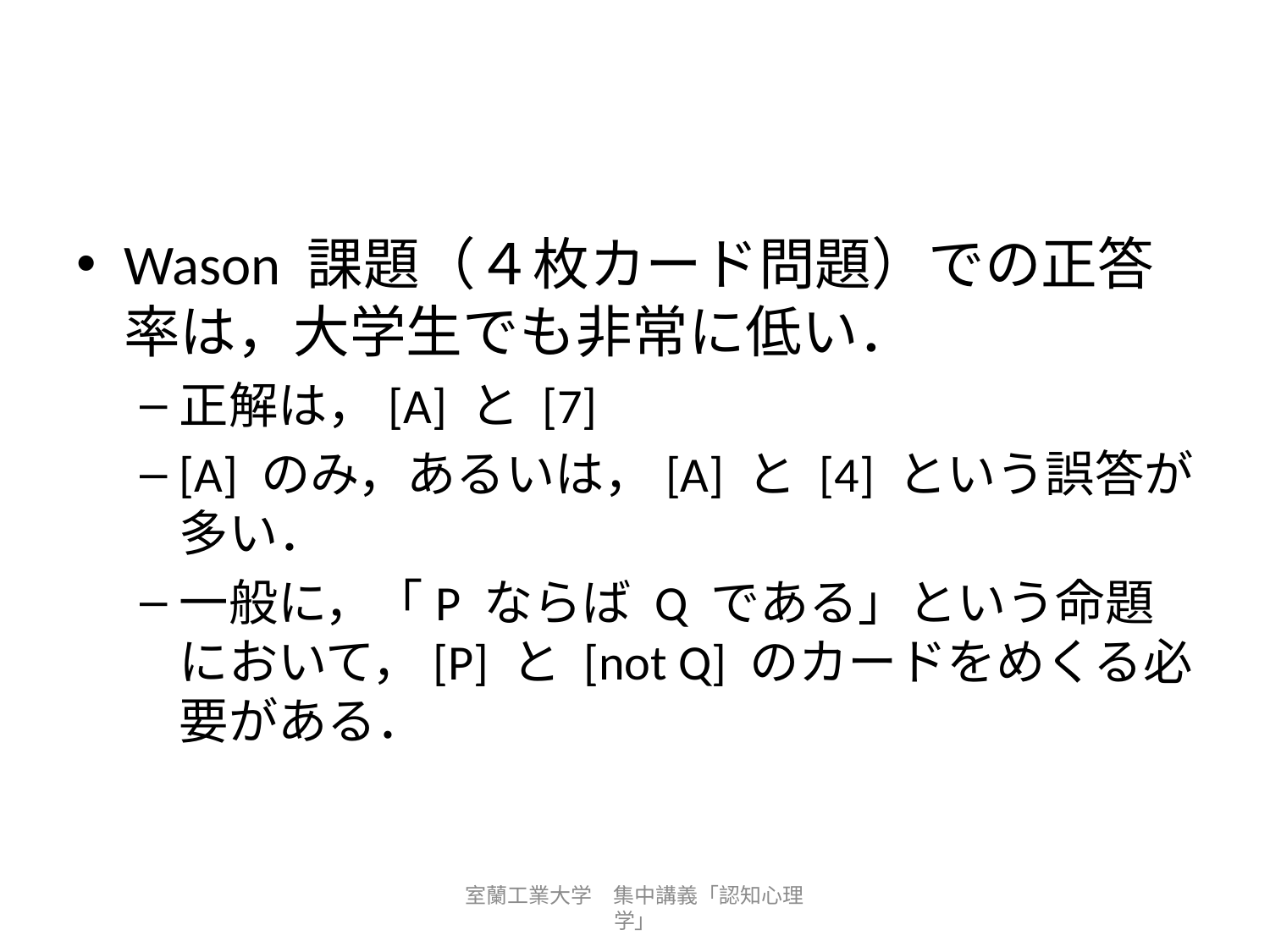

#
Wason 課題（４枚カード問題）での正答率は，大学生でも非常に低い．
正解は，[A] と [7]
[A] のみ，あるいは，[A] と [4] という誤答が多い．
一般に，「P ならば Q である」という命題において，[P] と [not Q] のカードをめくる必要がある．
室蘭工業大学　集中講義「認知心理学」